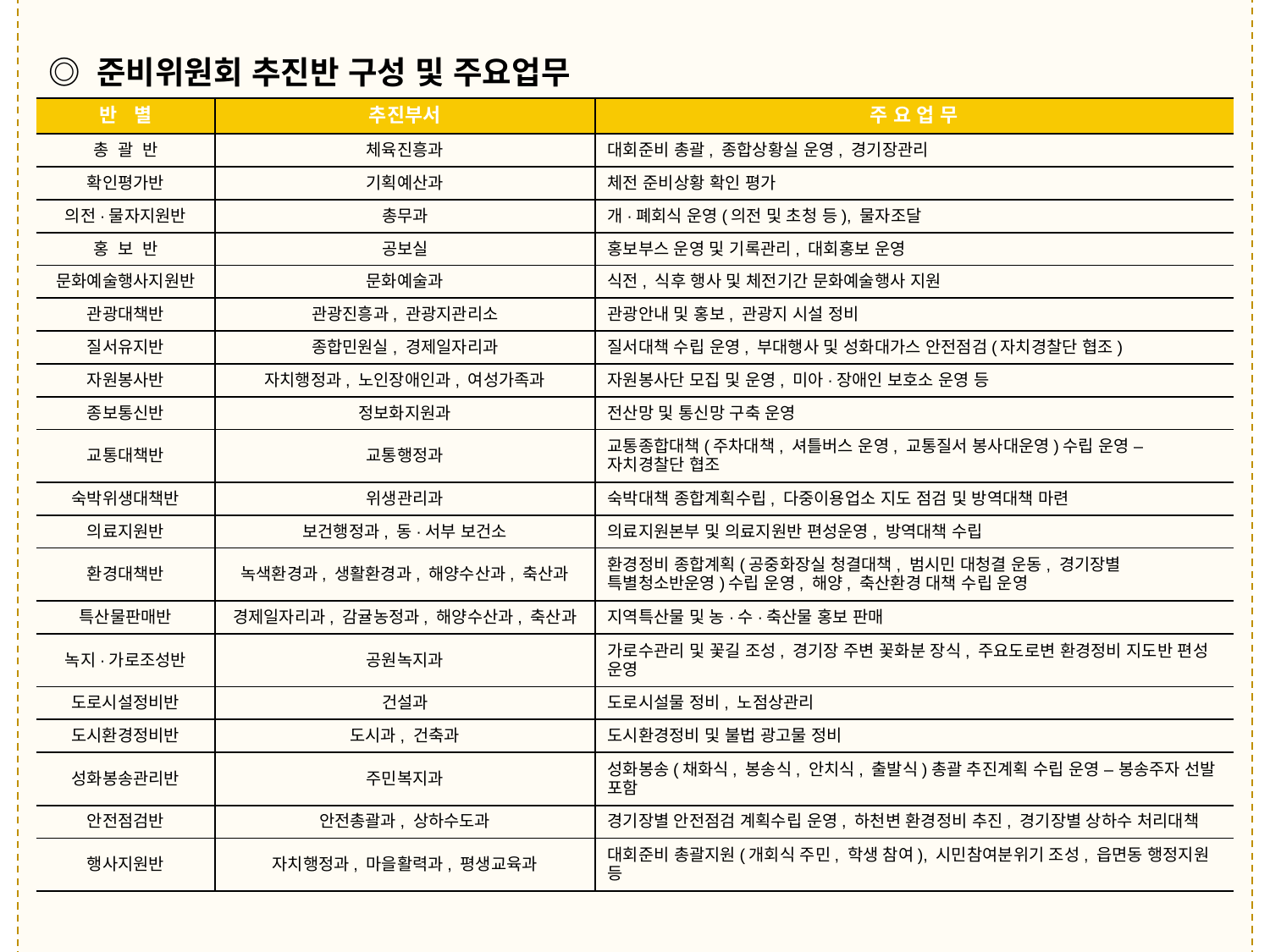

◎ 준비위원회 추진반 구성 및 주요업무
| 반 별 | 추진부서 | 주 요 업 무 |
| --- | --- | --- |
| 총 괄 반 | 체육진흥과 | 대회준비 총괄, 종합상황실 운영, 경기장관리 |
| 확인평가반 | 기획예산과 | 체전 준비상황 확인 평가 |
| 의전·물자지원반 | 총무과 | 개·폐회식 운영(의전 및 초청 등), 물자조달 |
| 홍 보 반 | 공보실 | 홍보부스 운영 및 기록관리, 대회홍보 운영 |
| 문화예술행사지원반 | 문화예술과 | 식전, 식후 행사 및 체전기간 문화예술행사 지원 |
| 관광대책반 | 관광진흥과, 관광지관리소 | 관광안내 및 홍보, 관광지 시설 정비 |
| 질서유지반 | 종합민원실, 경제일자리과 | 질서대책 수립 운영, 부대행사 및 성화대가스 안전점검(자치경찰단 협조) |
| 자원봉사반 | 자치행정과, 노인장애인과, 여성가족과 | 자원봉사단 모집 및 운영, 미아·장애인 보호소 운영 등 |
| 종보통신반 | 정보화지원과 | 전산망 및 통신망 구축 운영 |
| 교통대책반 | 교통행정과 | 교통종합대책(주차대책, 셔틀버스 운영, 교통질서 봉사대운영)수립 운영 – 자치경찰단 협조 |
| 숙박위생대책반 | 위생관리과 | 숙박대책 종합계획수립, 다중이용업소 지도 점검 및 방역대책 마련 |
| 의료지원반 | 보건행정과, 동·서부 보건소 | 의료지원본부 및 의료지원반 편성운영, 방역대책 수립 |
| 환경대책반 | 녹색환경과, 생활환경과, 해양수산과, 축산과 | 환경정비 종합계획(공중화장실 청결대책, 범시민 대청결 운동, 경기장별 특별청소반운영)수립 운영, 해양, 축산환경 대책 수립 운영 |
| 특산물판매반 | 경제일자리과, 감귤농정과, 해양수산과, 축산과 | 지역특산물 및 농·수·축산물 홍보 판매 |
| 녹지·가로조성반 | 공원녹지과 | 가로수관리 및 꽃길 조성, 경기장 주변 꽃화분 장식, 주요도로변 환경정비 지도반 편성 운영 |
| 도로시설정비반 | 건설과 | 도로시설물 정비, 노점상관리 |
| 도시환경정비반 | 도시과, 건축과 | 도시환경정비 및 불법 광고물 정비 |
| 성화봉송관리반 | 주민복지과 | 성화봉송(채화식, 봉송식, 안치식, 출발식)총괄 추진계획 수립 운영 – 봉송주자 선발 포함 |
| 안전점검반 | 안전총괄과, 상하수도과 | 경기장별 안전점검 계획수립 운영, 하천변 환경정비 추진, 경기장별 상하수 처리대책 |
| 행사지원반 | 자치행정과, 마을활력과, 평생교육과 | 대회준비 총괄지원(개회식 주민, 학생 참여), 시민참여분위기 조성, 읍면동 행정지원 등 |